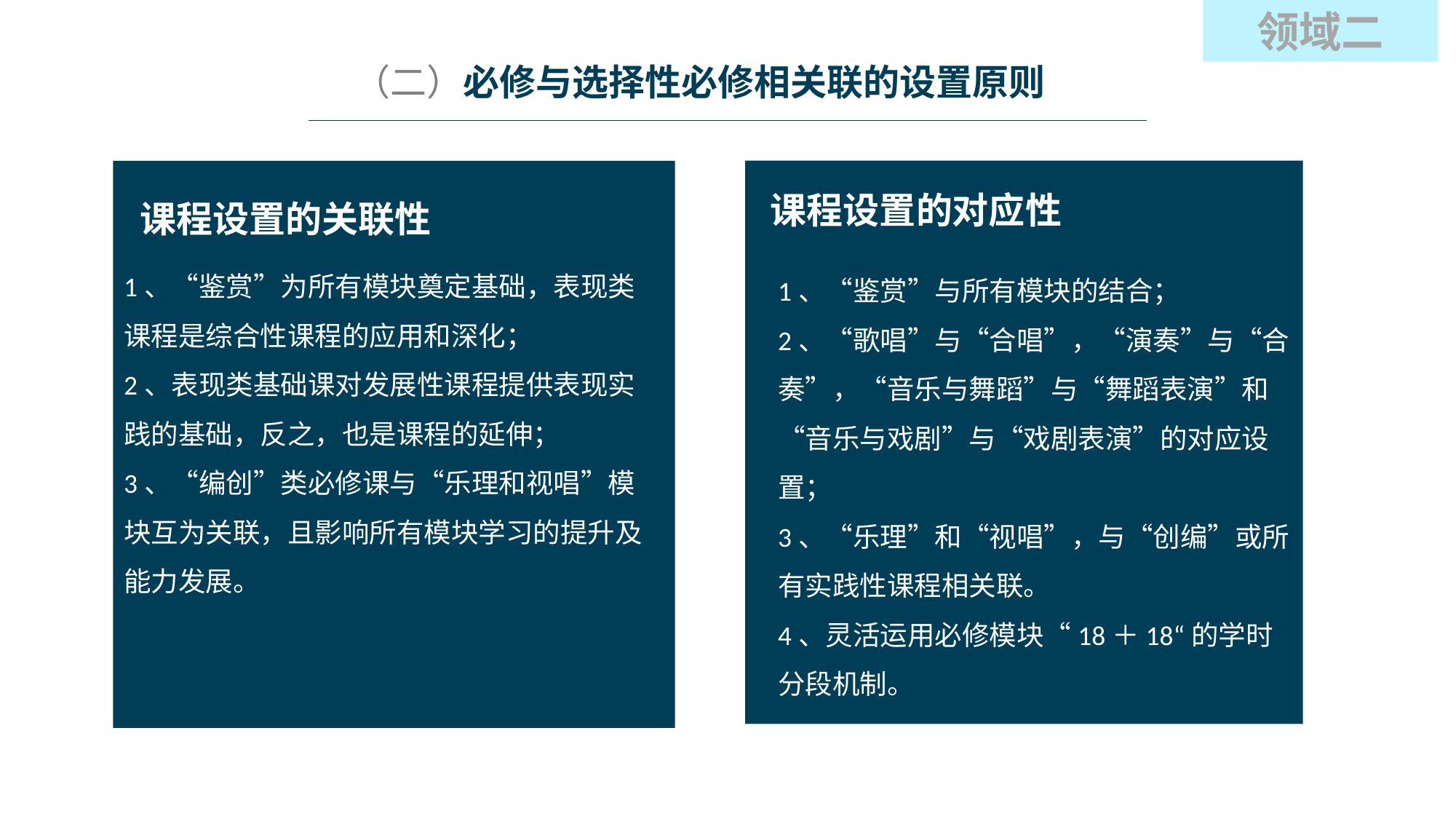

领域二
（二）必修与选择性必修相关联的设置原则

课程设置的对应性
1、“鉴赏”与所有模块的结合；
2、“歌唱”与“合唱”，“演奏”与“合奏”，“音乐与舞蹈”与“舞蹈表演”和“音乐与戏剧”与“戏剧表演”的对应设置；
3、“乐理”和“视唱”，与“创编”或所有实践性课程相关联。
4、灵活运用必修模块“18＋18“的学时分段机制。

课程设置的关联性
1、“鉴赏”为所有模块奠定基础，表现类课程是综合性课程的应用和深化；
2、表现类基础课对发展性课程提供表现实践的基础，反之，也是课程的延伸；
3、“编创”类必修课与“乐理和视唱”模块互为关联，且影响所有模块学习的提升及能力发展。